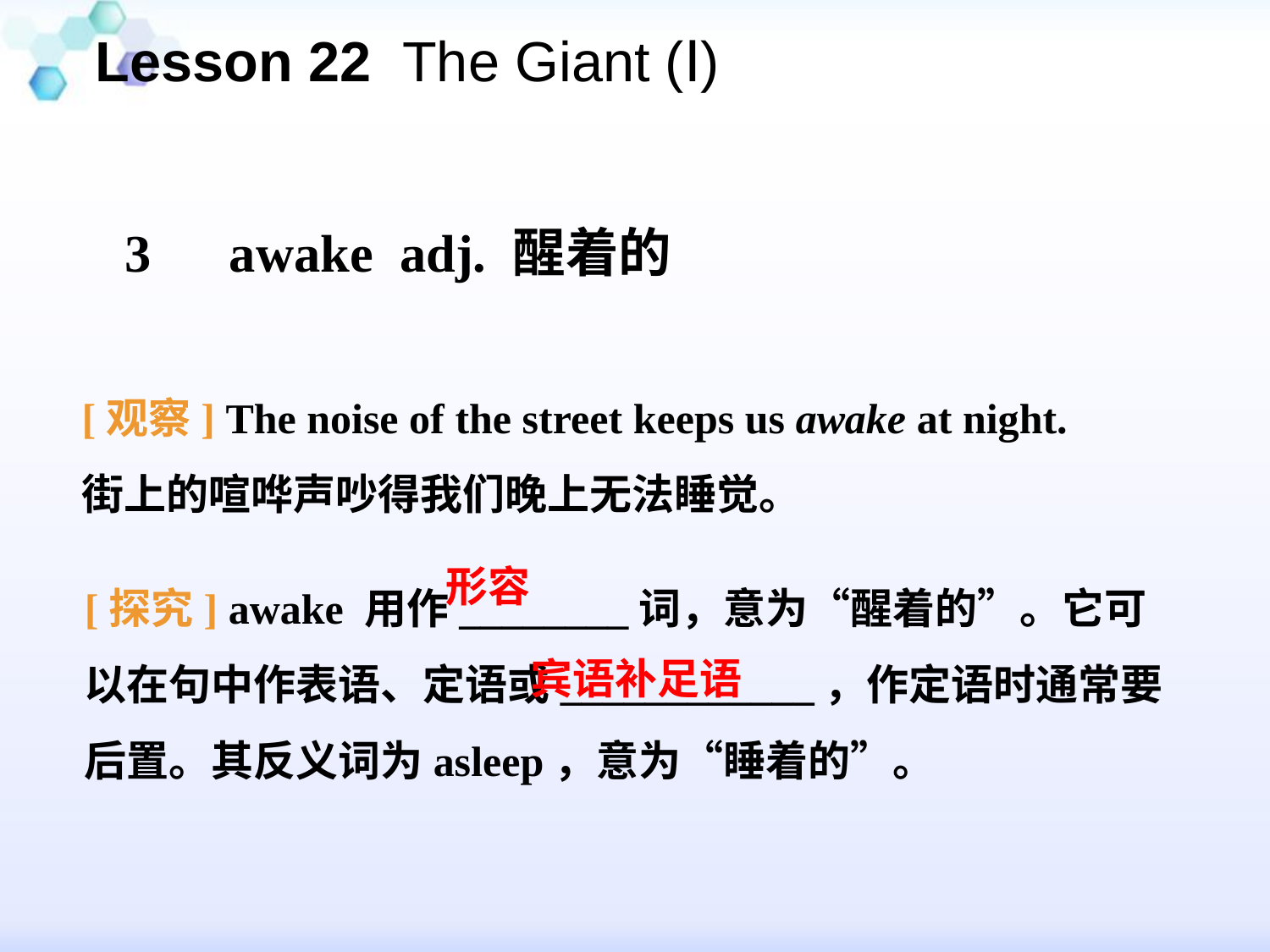

Lesson 22  The Giant (Ⅰ)
#
　 3　awake  adj. 醒着的
[观察] The noise of the street keeps us awake at night.
街上的喧哗声吵得我们晚上无法睡觉。

[探究] awake 用作________词，意为“醒着的”。它可以在句中作表语、定语或____________，作定语时通常要后置。其反义词为asleep，意为“睡着的”。
形容
宾语补足语